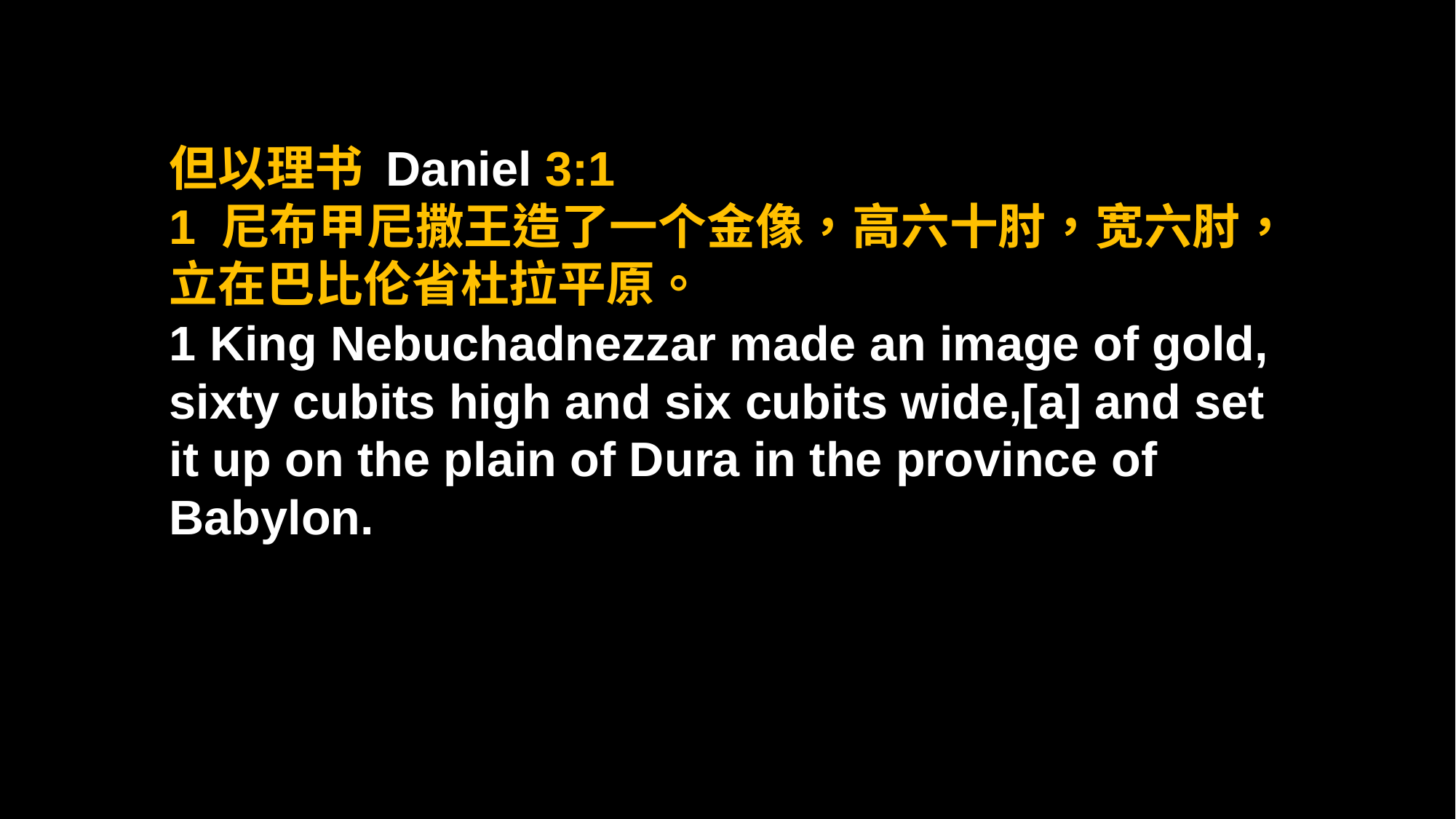

但以理书 Daniel 3:1
1 尼布甲尼撒王造了一个金像，高六十肘，宽六肘，立在巴比伦省杜拉平原。
1 King Nebuchadnezzar made an image of gold, sixty cubits high and six cubits wide,[a] and set it up on the plain of Dura in the province of Babylon.